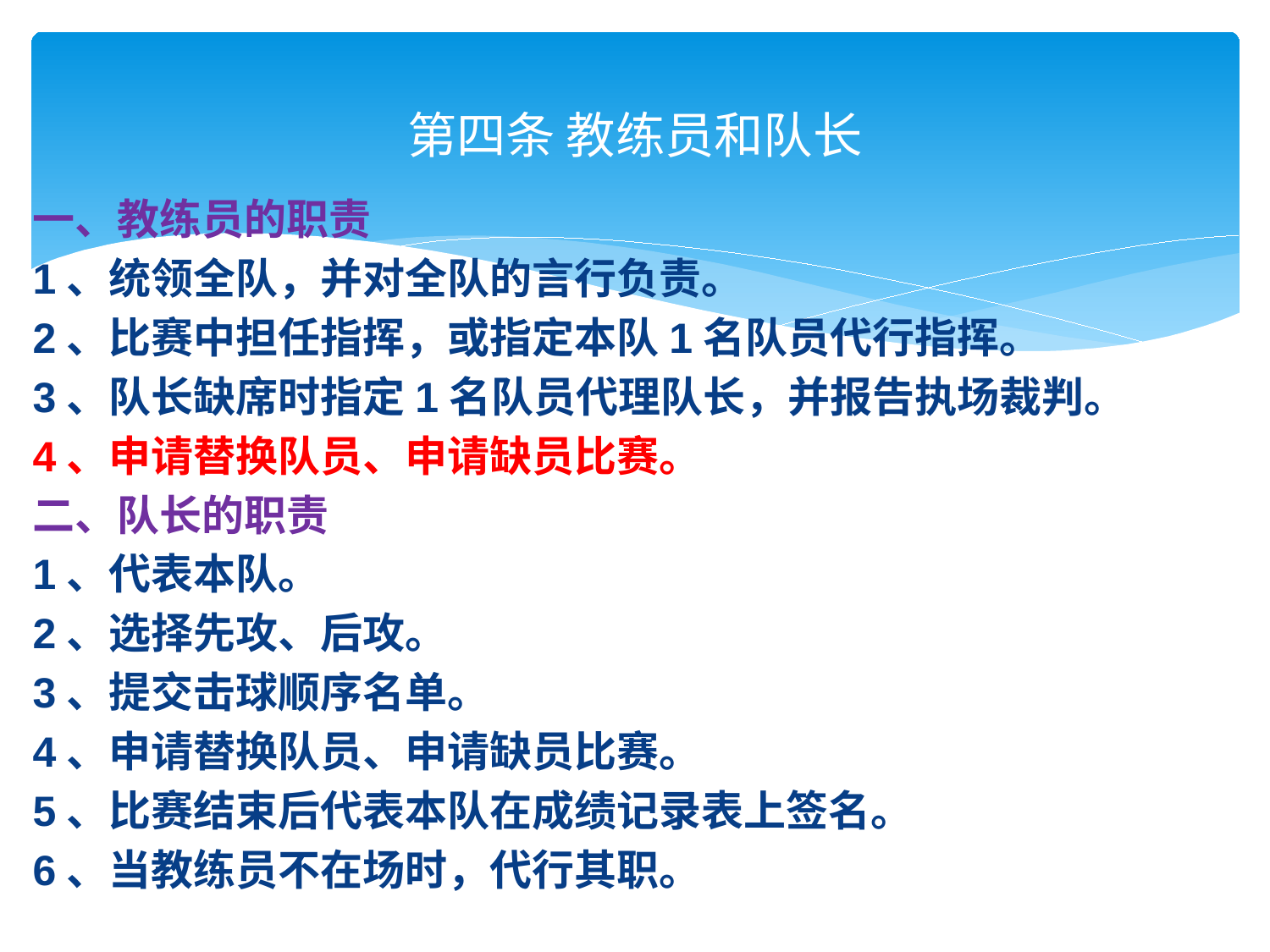

# 第四条 教练员和队长
一、教练员的职责
1、统领全队，并对全队的言行负责。
2、比赛中担任指挥，或指定本队1名队员代行指挥。
3、队长缺席时指定1名队员代理队长，并报告执场裁判。
4、申请替换队员、申请缺员比赛。
二、队长的职责
1、代表本队。
2、选择先攻、后攻。
3、提交击球顺序名单。
4、申请替换队员、申请缺员比赛。
5、比赛结束后代表本队在成绩记录表上签名。
6、当教练员不在场时，代行其职。